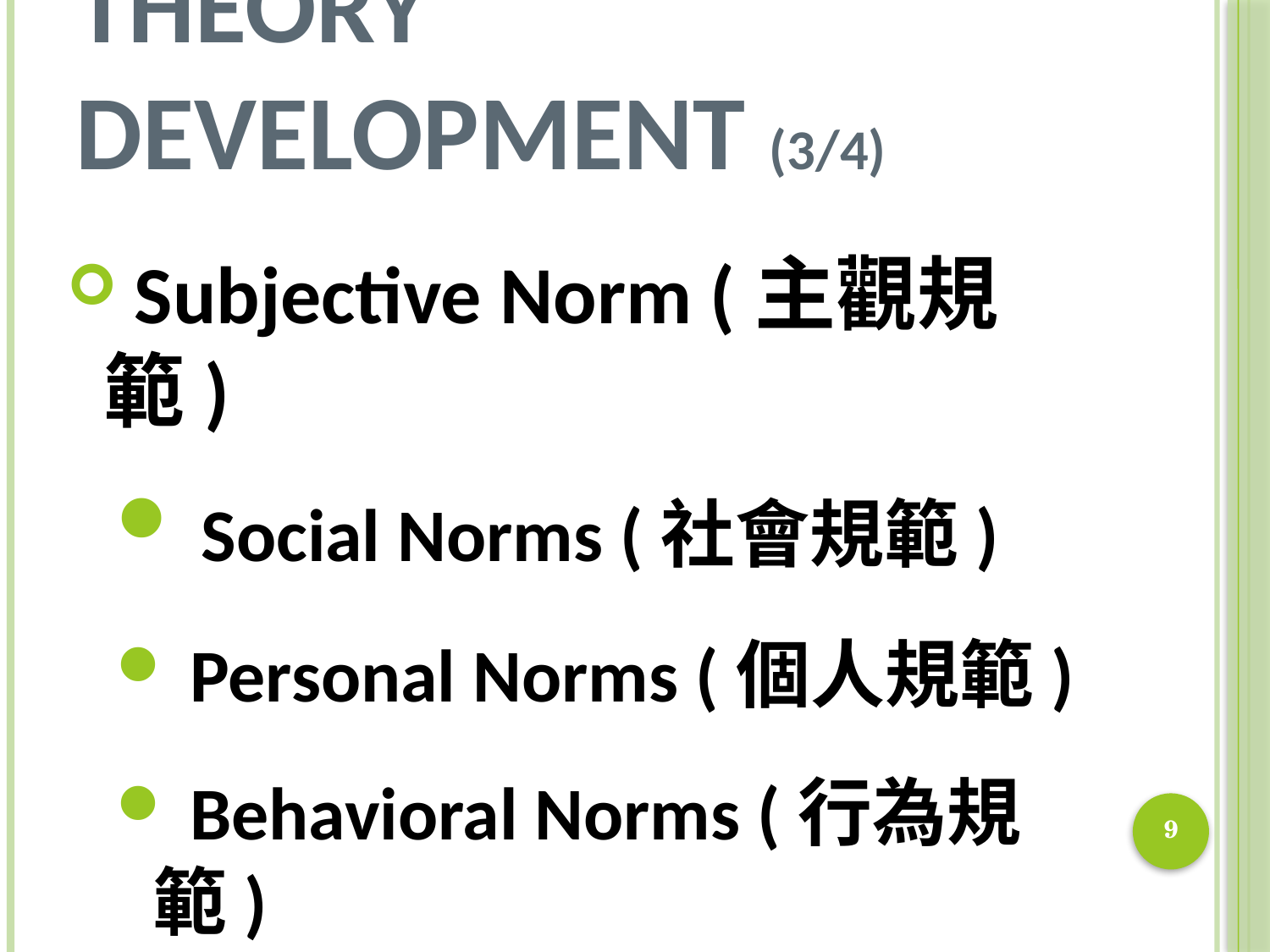

# Theory Development (3/4)
 Subjective Norm (主觀規範)

 Social Norms (社會規範)

 Personal Norms (個人規範)

 Behavioral Norms (行為規範)
9